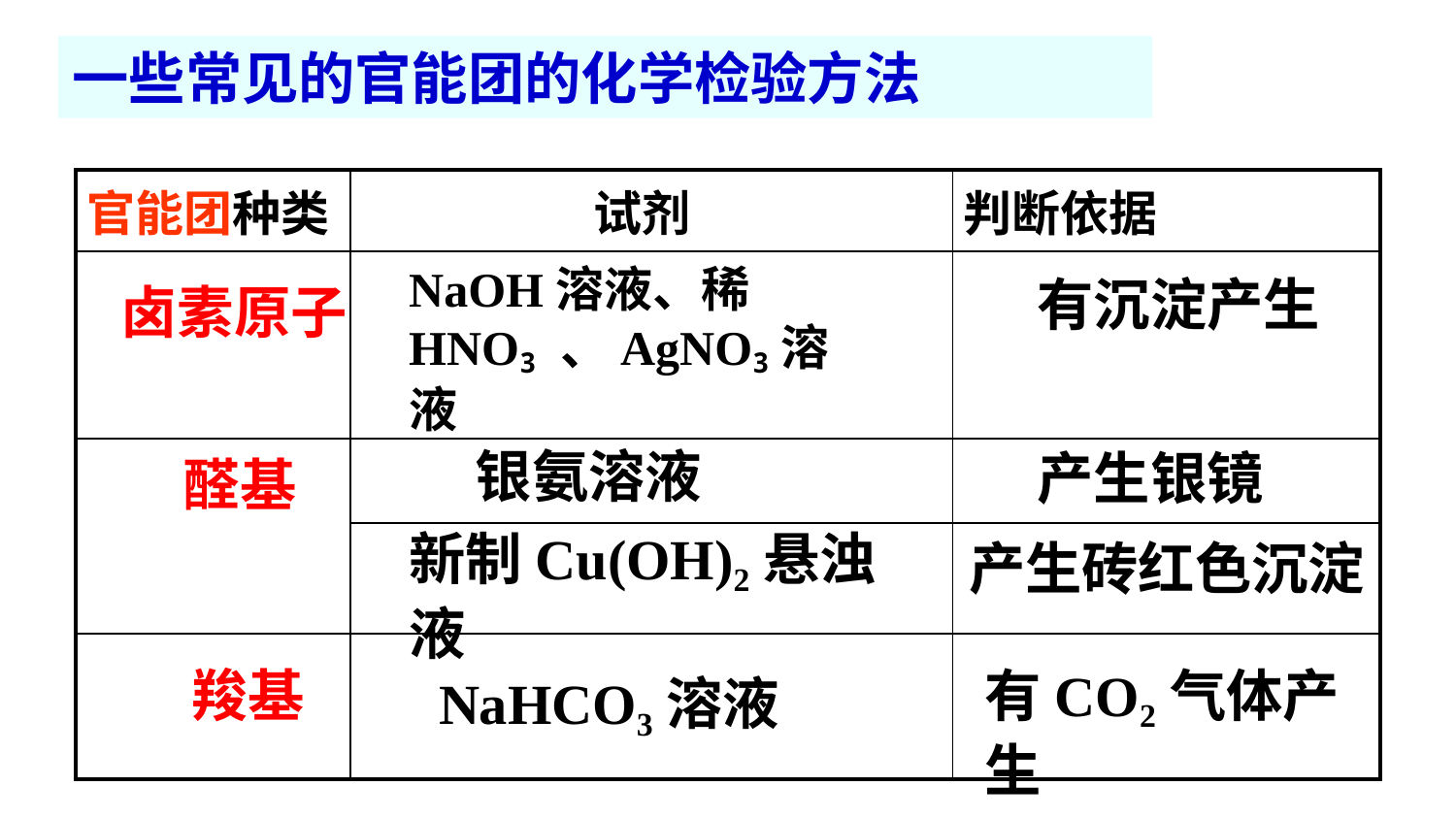

一些常见的官能团的化学检验方法
| 官能团种类 | 试剂 | 判断依据 |
| --- | --- | --- |
|  |  |  |
|  |  |  |
|  |  |  |
|  |  |  |
NaOH溶液、稀HNO3 、AgNO3溶液
有沉淀产生

卤素原子
银氨溶液
产生银镜
醛基
新制Cu(OH)2悬浊液
产生砖红色沉淀
有CO2气体产生
羧基
NaHCO3溶液